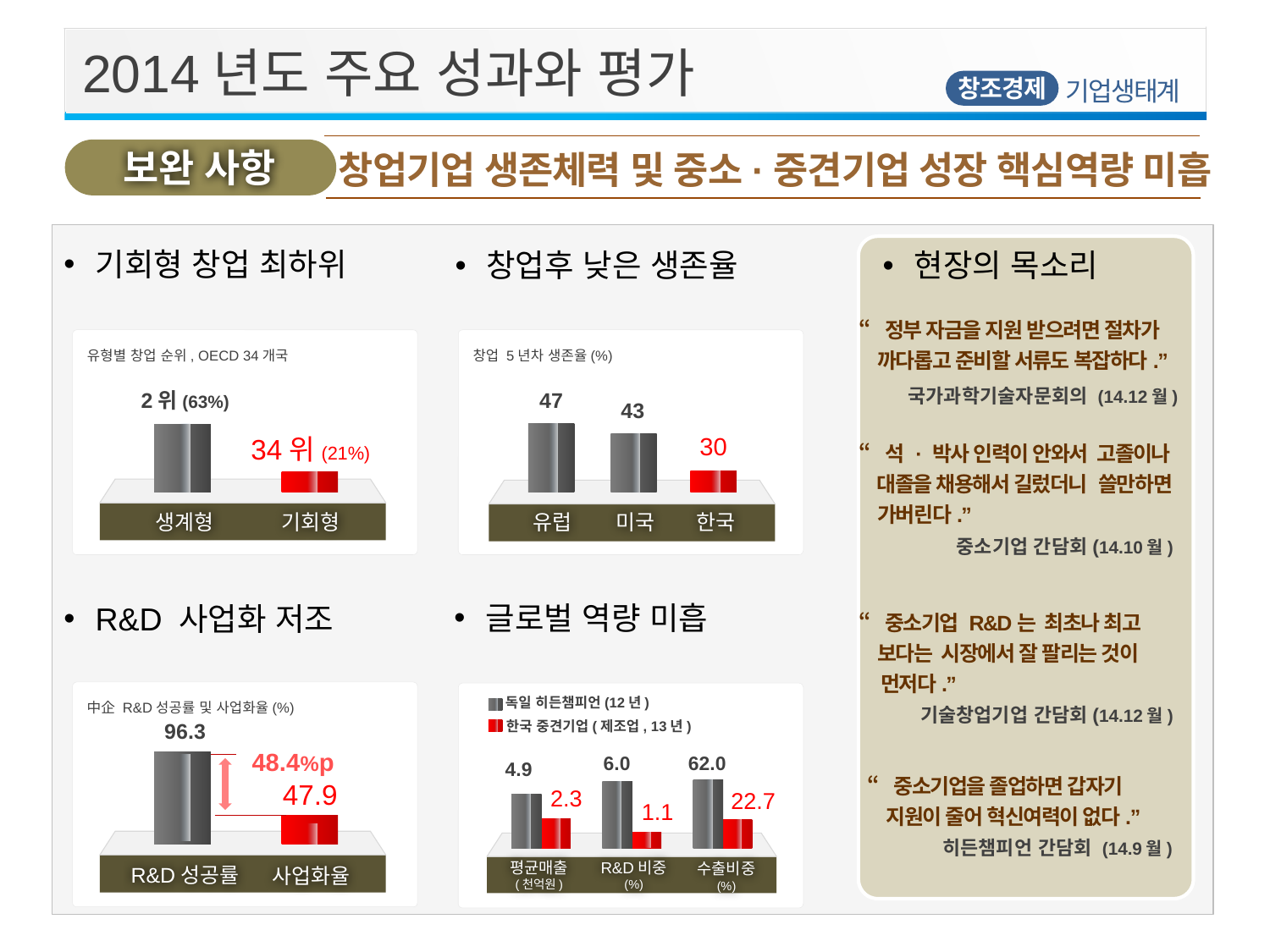

2014년도 주요 성과와 평가
창조경제
기업생태계

창업기업 생존체력 및 중소·중견기업 성장 핵심역량 미흡

보완 사항

기회형 창업 최하위
창업후 낮은 생존율
현장의 목소리
“정부 자금을 지원 받으려면 절차가
    까다롭고 준비할 서류도 복잡하다.”

유형별 창업 순위, OECD 34개국
2위(63%)

34위(21%)

생계형
기회형

창업 5년차 생존율(%)
47
43

30

유럽
미국
한국
 국가과학기술자문회의 (14.12월)
“석 · 박사 인력이 안와서  고졸이나
     대졸을 채용해서 길렀더니  쓸만하면
      가버린다.”
중소기업 간담회(14.10월)
“중소기업 R&D는  최초나 최고
      보다는  시장에서 잘 팔리는 것이
     먼저다.”
글로벌 역량 미흡
R&D 사업화 저조

中企 R&D성공률 및 사업화율(%)
96.3
48.4%p

47.9

R&D성공률
사업화율

독일 히든챔피언(12년)

한국 중견기업(제조업, 13년)

6.0
62.0
4.9

2.3
22.7

1.1

평균매출
(천억원)
R&D비중
(%)
수출비중
(%)
기술창업기업 간담회(14.12월)
“중소기업을 졸업하면 갑자기
    지원이 줄어 혁신여력이 없다.”
 히든챔피언 간담회 (14.9월)